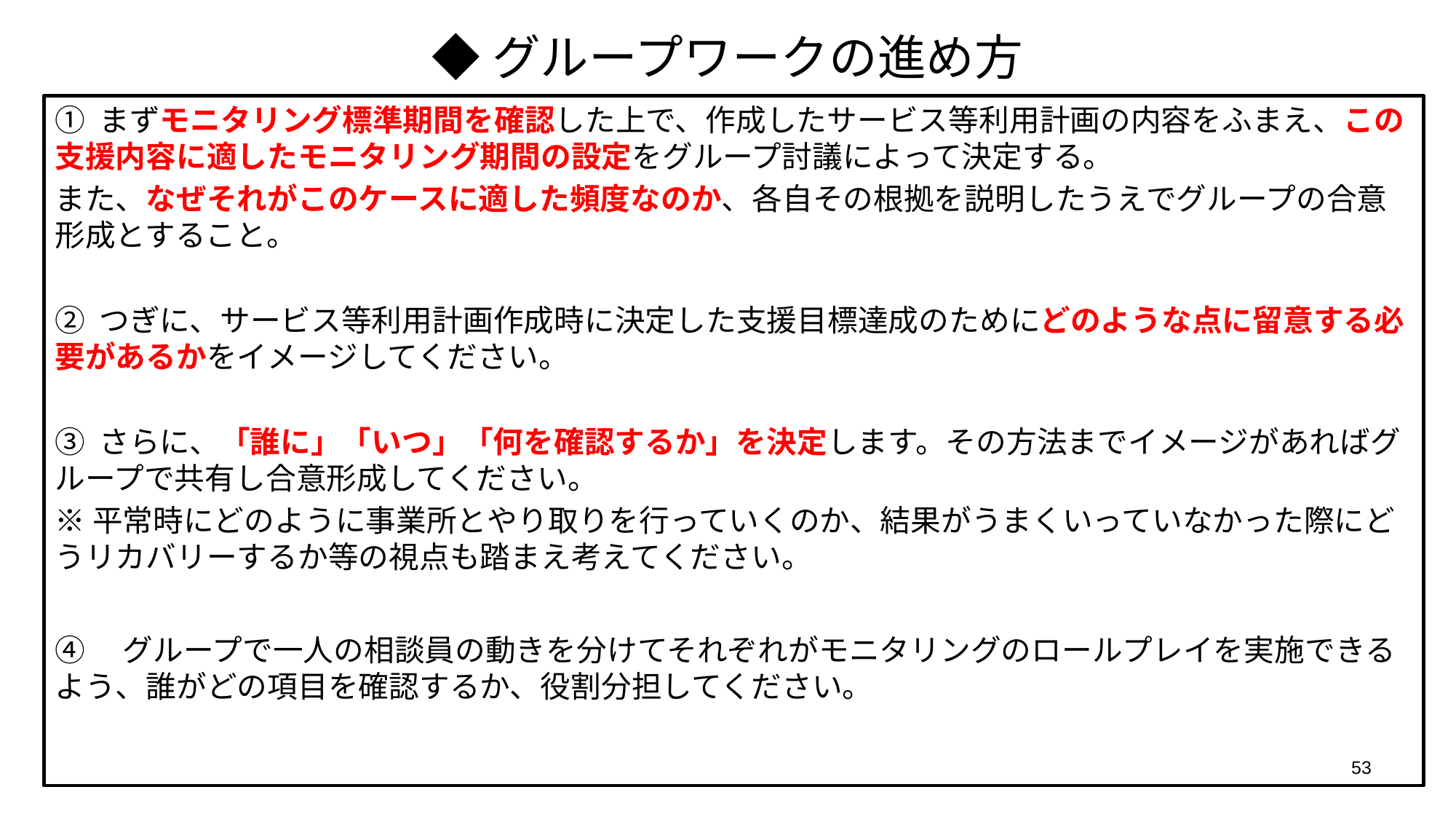

# ◆グループワークの進め方
① まずモニタリング標準期間を確認した上で、作成したサービス等利用計画の内容をふまえ、この支援内容に適したモニタリング期間の設定をグループ討議によって決定する。
また、なぜそれがこのケースに適した頻度なのか、各自その根拠を説明したうえでグループの合意形成とすること。

② つぎに、サービス等利用計画作成時に決定した支援目標達成のためにどのような点に留意する必要があるかをイメージしてください。

③ さらに、「誰に」「いつ」「何を確認するか」を決定します。その方法までイメージがあればグループで共有し合意形成してください。
※平常時にどのように事業所とやり取りを行っていくのか、結果がうまくいっていなかった際にどうリカバリーするか等の視点も踏まえ考えてください。

④　グループで一人の相談員の動きを分けてそれぞれがモニタリングのロールプレイを実施できるよう、誰がどの項目を確認するか、役割分担してください。
53